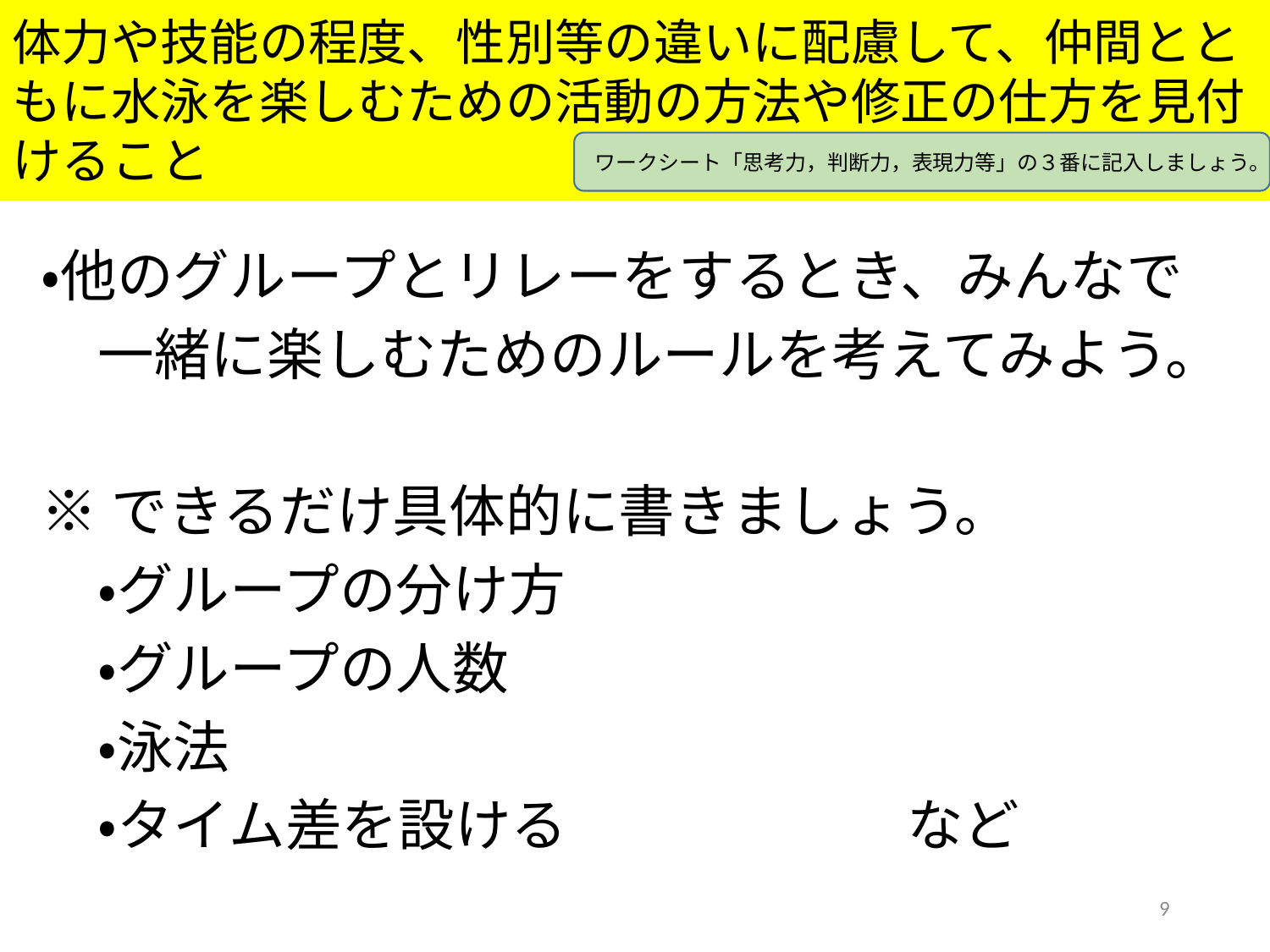

体力や技能の程度、性別等の違いに配慮して、仲間とともに水泳を楽しむための活動の方法や修正の仕方を見付けること
ワークシート「思考力，判断力，表現力等」の３番に記入しましょう。
・他のグループとリレーをするとき、みんなで
　一緒に楽しむためのルールを考えてみよう。

※できるだけ具体的に書きましょう。
　・グループの分け方
　・グループの人数
　・泳法
　・タイム差を設ける　　　　　　など

9